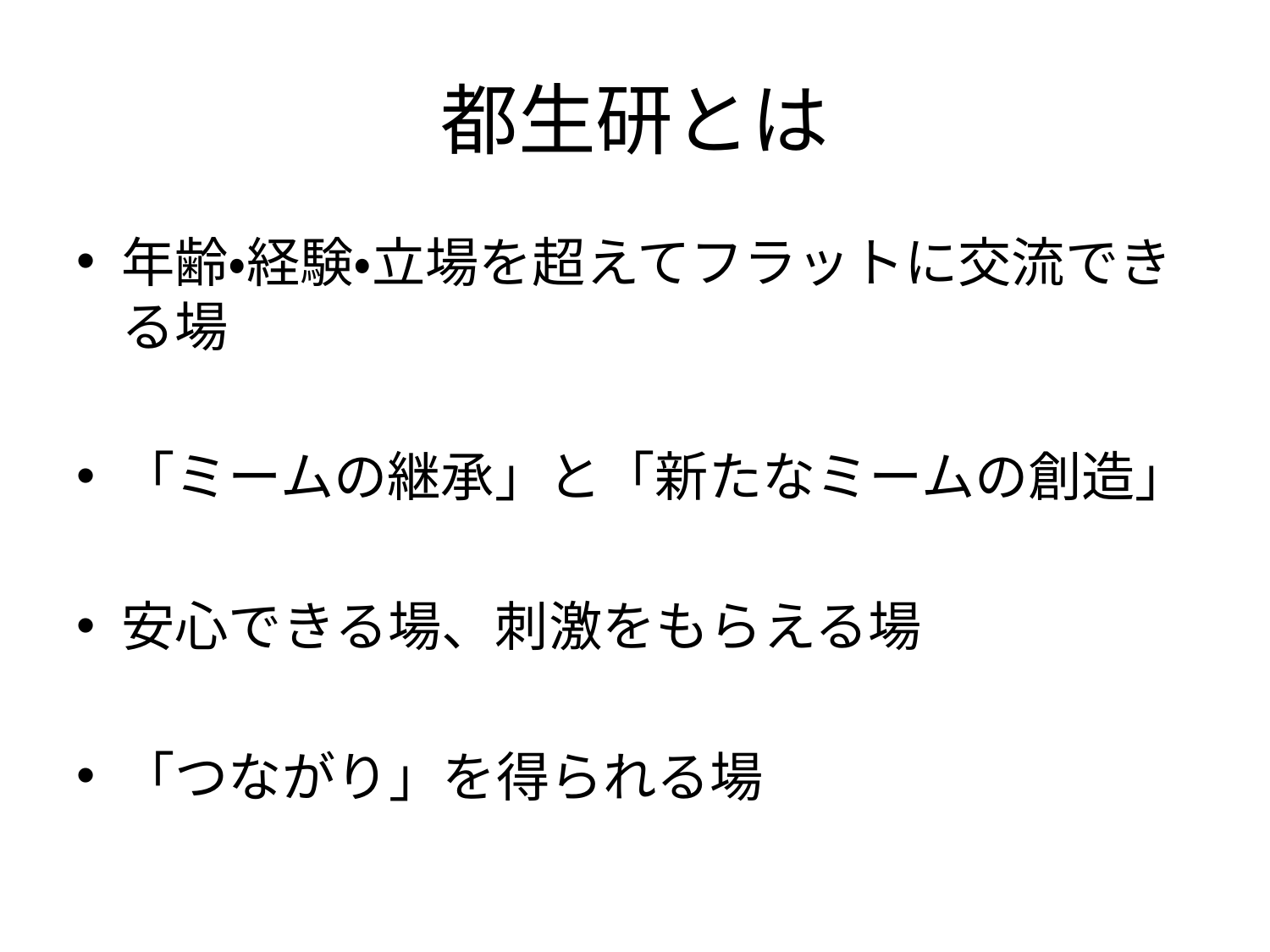

# 都生研とは
年齢・経験・立場を超えてフラットに交流できる場

「ミームの継承」と「新たなミームの創造」

安心できる場、刺激をもらえる場

「つながり」を得られる場